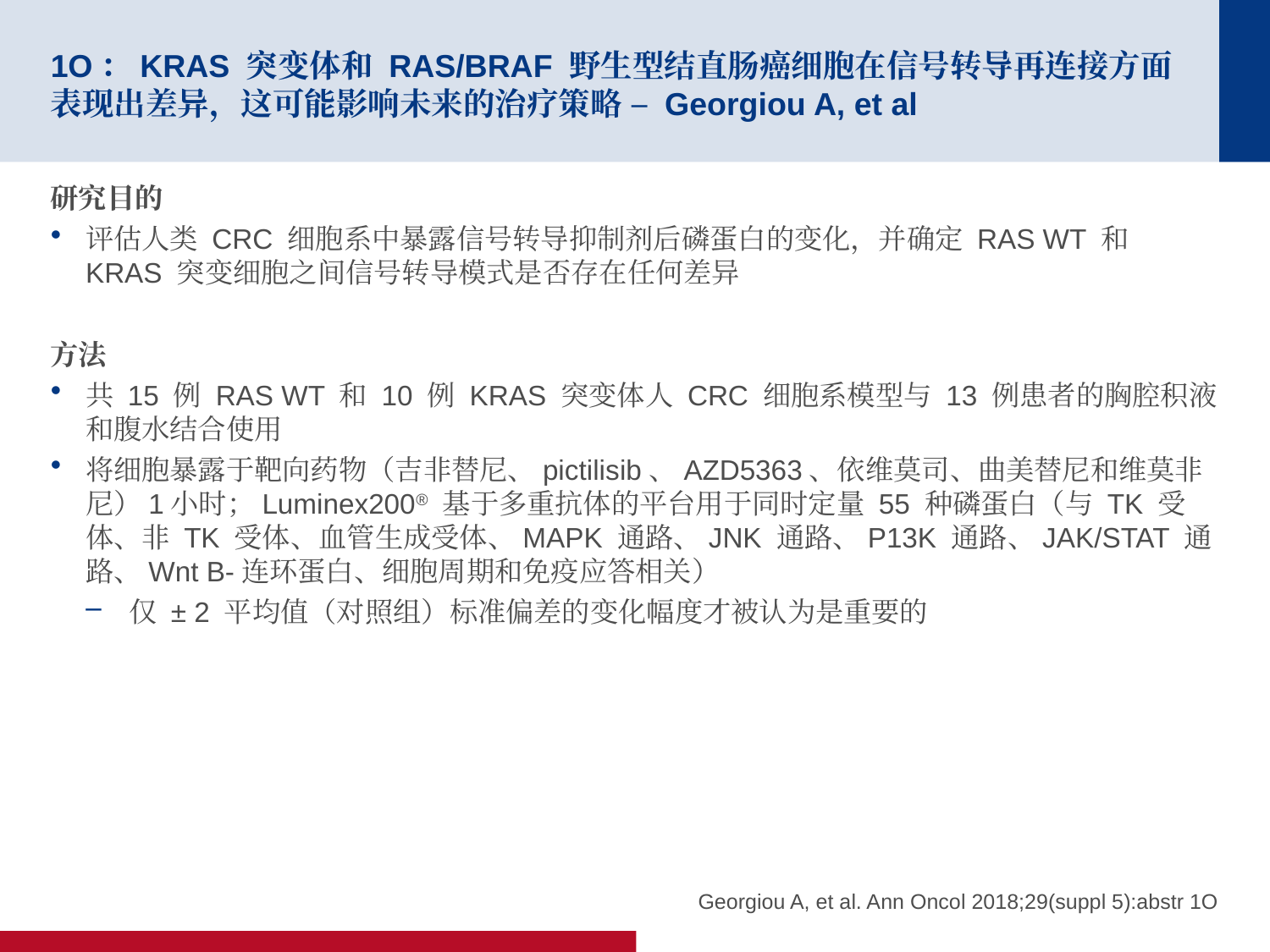

# 1O：KRAS 突变体和 RAS/BRAF 野生型结直肠癌细胞在信号转导再连接方面表现出差异，这可能影响未来的治疗策略 – Georgiou A, et al
研究目的
评估人类 CRC 细胞系中暴露信号转导抑制剂后磷蛋白的变化，并确定 RAS WT 和 KRAS 突变细胞之间信号转导模式是否存在任何差异

方法
共 15 例 RAS WT 和 10 例 KRAS 突变体人 CRC 细胞系模型与 13 例患者的胸腔积液和腹水结合使用
将细胞暴露于靶向药物（吉非替尼、pictilisib、AZD5363、依维莫司、曲美替尼和维莫非尼）1小时；Luminex200® 基于多重抗体的平台用于同时定量 55 种磷蛋白（与 TK 受体、非 TK 受体、血管生成受体、MAPK 通路、JNK 通路、P13K 通路、JAK/STAT 通路、Wnt B-连环蛋白、细胞周期和免疫应答相关）
仅 ± 2 平均值（对照组）标准偏差的变化幅度才被认为是重要的
Georgiou A, et al. Ann Oncol 2018;29(suppl 5):abstr 1O